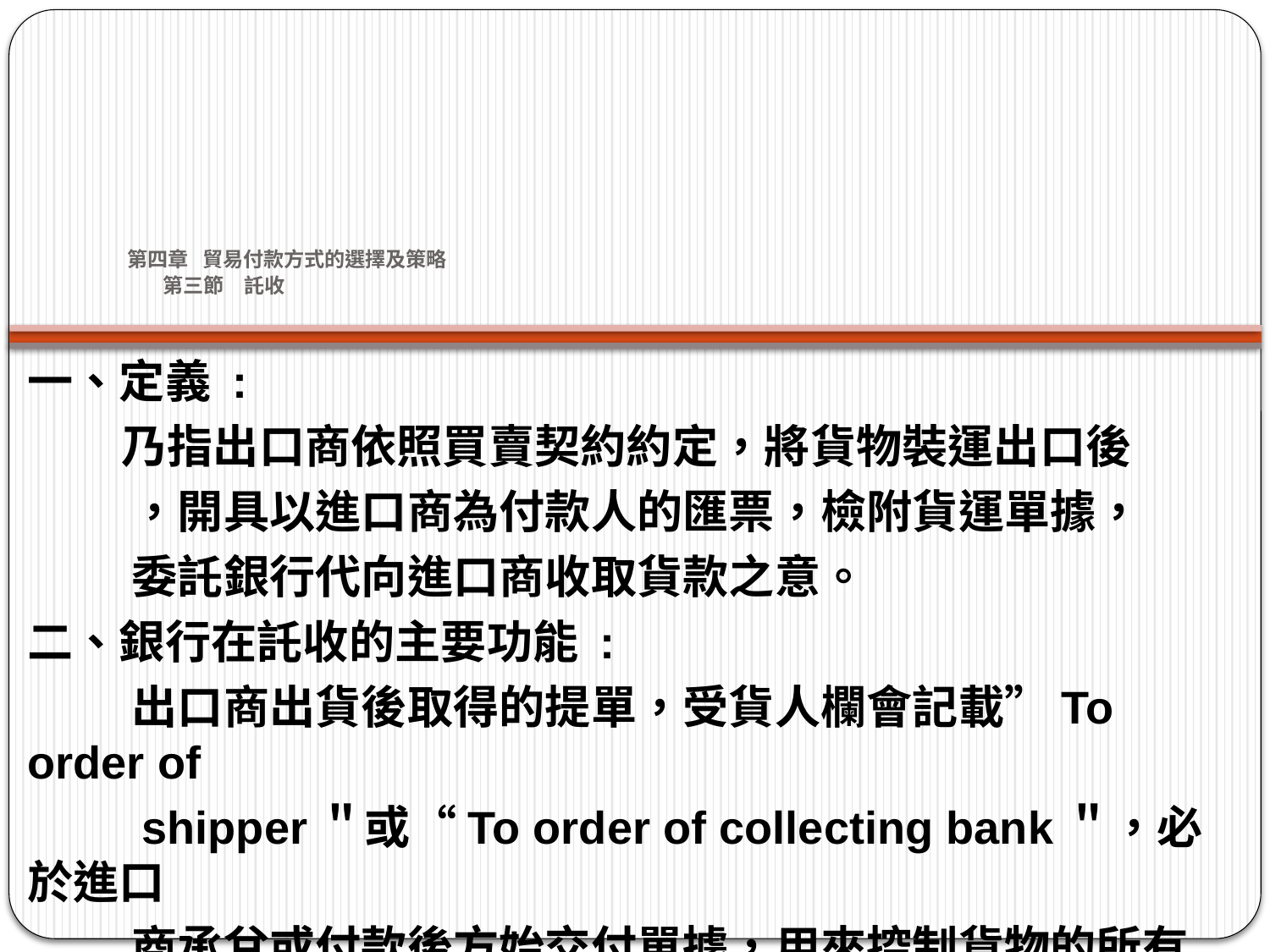

# 第四章   貿易付款方式的選擇及策略 第三節　託收
一、定義 :
        乃指出口商依照買賣契約約定，將貨物裝運出口後
         ，開具以進口商為付款人的匯票，檢附貨運單據，
         委託銀行代向進口商收取貨款之意。
二、銀行在託收的主要功能 :
         出口商出貨後取得的提單，受貨人欄會記載”To order of
         shipper＂或“To order of collecting bank＂，必於進口
         商承兌或付款後方始交付單據，用來控制貨物的所有權
         ，這是託收比記帳貿易（Ｏ/Ａ）較受歡迎之處。